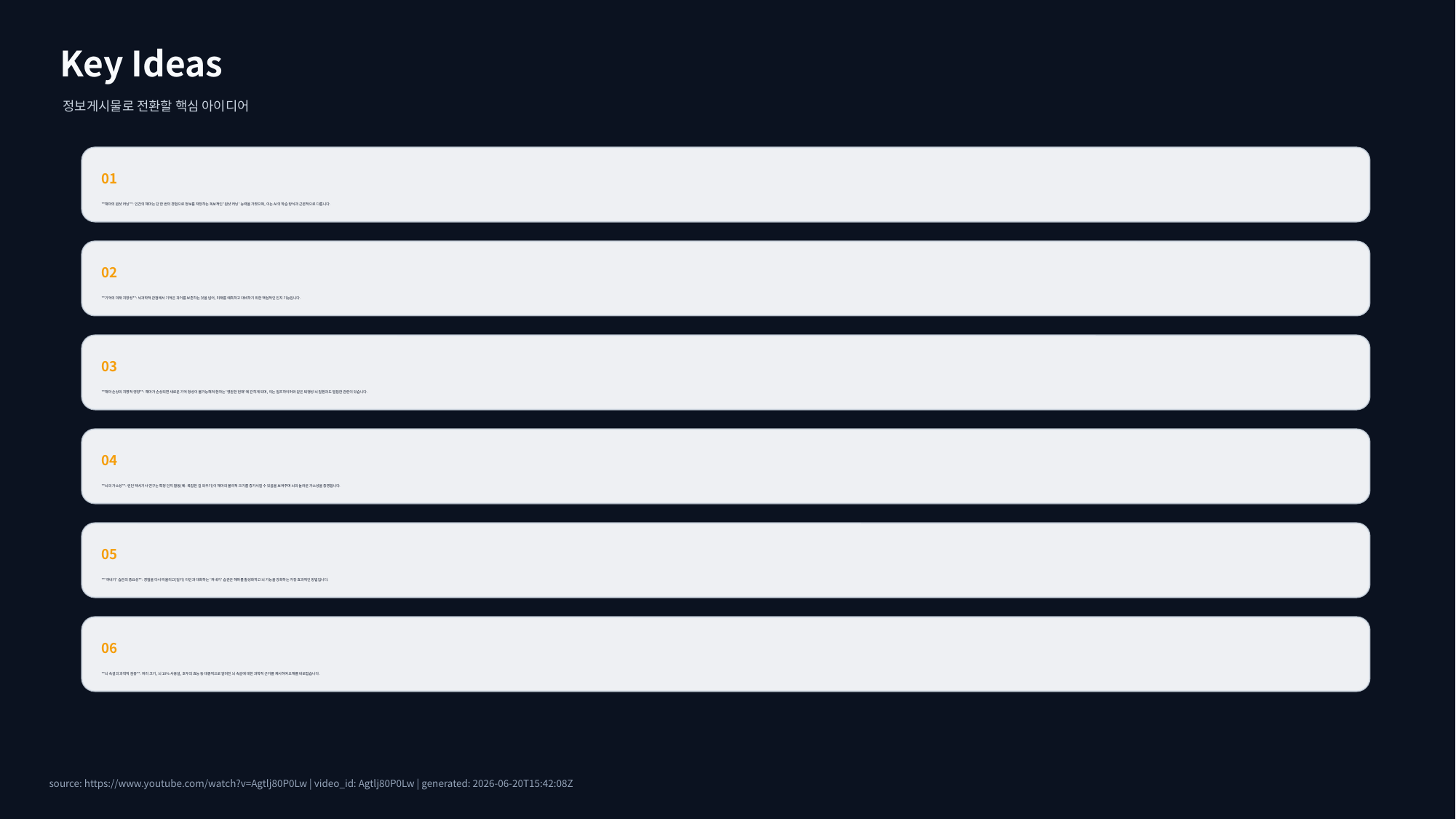

Key Ideas
정보게시물로 전환할 핵심 아이디어

01
**해마의 원샷 러닝**: 인간의 해마는 단 한 번의 경험으로 정보를 저장하는 독보적인 '원샷 러닝' 능력을 가졌으며, 이는 AI의 학습 방식과 근본적으로 다릅니다.

02
**기억의 미래 지향성**: 뇌과학적 관점에서 기억은 과거를 보존하는 것을 넘어, 미래를 예측하고 대비하기 위한 핵심적인 인지 기능입니다.

03
**해마 손상의 치명적 영향**: 해마가 손상되면 새로운 기억 형성이 불가능해져 환자는 '영원한 현재'에 갇히게 되며, 이는 알츠하이머와 같은 퇴행성 뇌 질환과도 밀접한 관련이 있습니다.

04
**뇌의 가소성**: 런던 택시기사 연구는 특정 인지 활동(예: 복잡한 길 외우기)이 해마의 물리적 크기를 증가시킬 수 있음을 보여주며 뇌의 놀라운 가소성을 증명합니다.

05
**'꺼내기' 습관의 중요성**: 경험을 다시 떠올리고(일기) 타인과 대화하는 '꺼내기' 습관은 해마를 활성화하고 뇌 기능을 강화하는 가장 효과적인 방법입니다.

06
**뇌 속설의 과학적 검증**: 머리 크기, 뇌 10% 사용설, 호두의 효능 등 대중적으로 알려진 뇌 속설에 대한 과학적 근거를 제시하여 오해를 바로잡습니다.
source: https://www.youtube.com/watch?v=Agtlj80P0Lw | video_id: Agtlj80P0Lw | generated: 2026-06-20T15:42:08Z